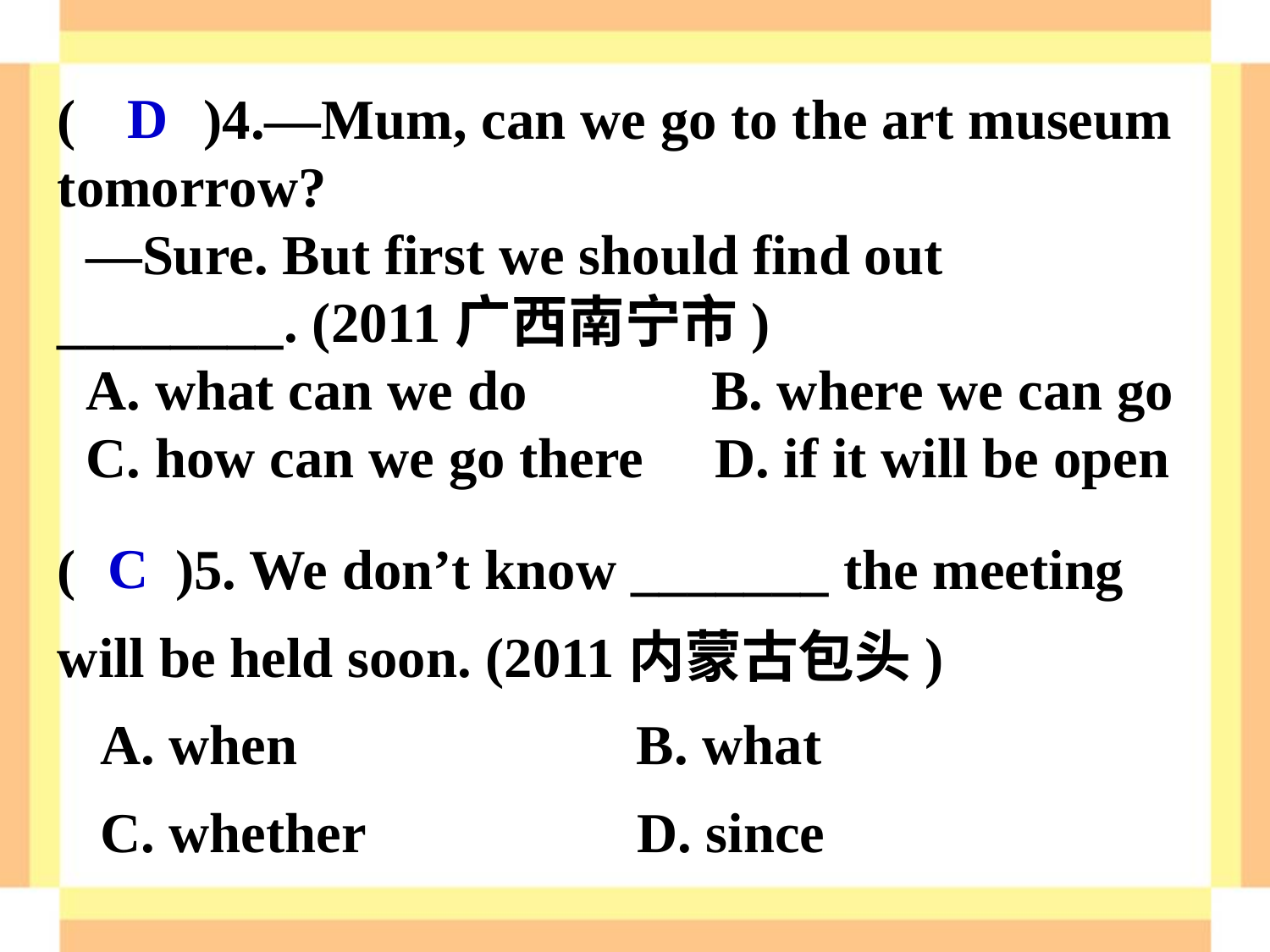

D
(         )4.—Mum, can we go to the art museum tomorrow?
  —Sure. But first we should find out ________. (2011广西南宁市)
  A. what can we do             B. where we can go
  C. how can we go there     D. if it will be open
(       )5. We don’t know _______ the meeting will be held soon. (2011内蒙古包头)
   A. when 		     B. what
   C. whether  	              D. since
C